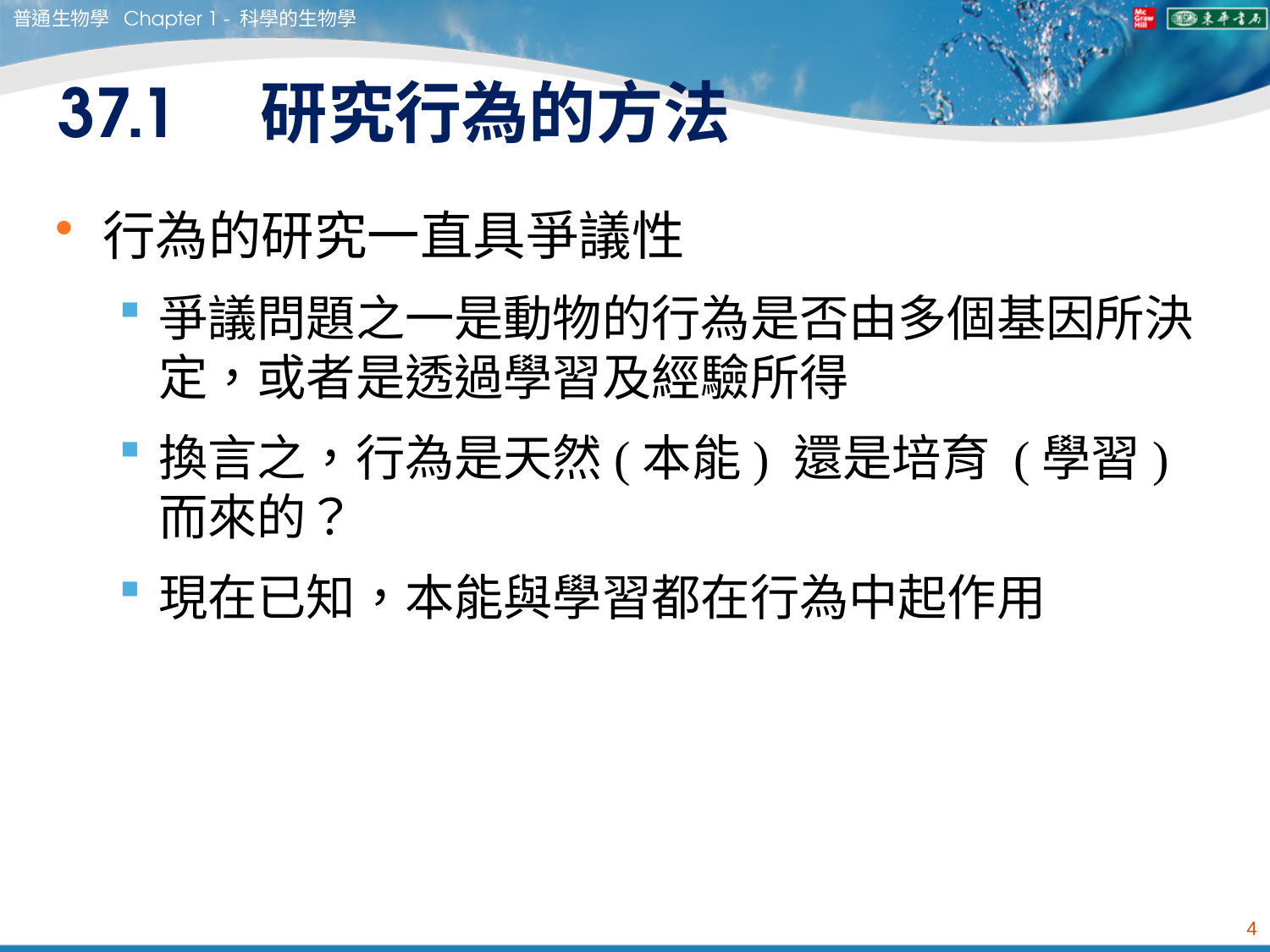

普通生物學  Chapter 1 - 科學的生物學
# 37.1　研究行為的方法
行為的研究一直具爭議性
爭議問題之一是動物的行為是否由多個基因所決定，或者是透過學習及經驗所得
換言之，行為是天然(本能) 還是培育 (學習) 而來的？
現在已知，本能與學習都在行為中起作用
4